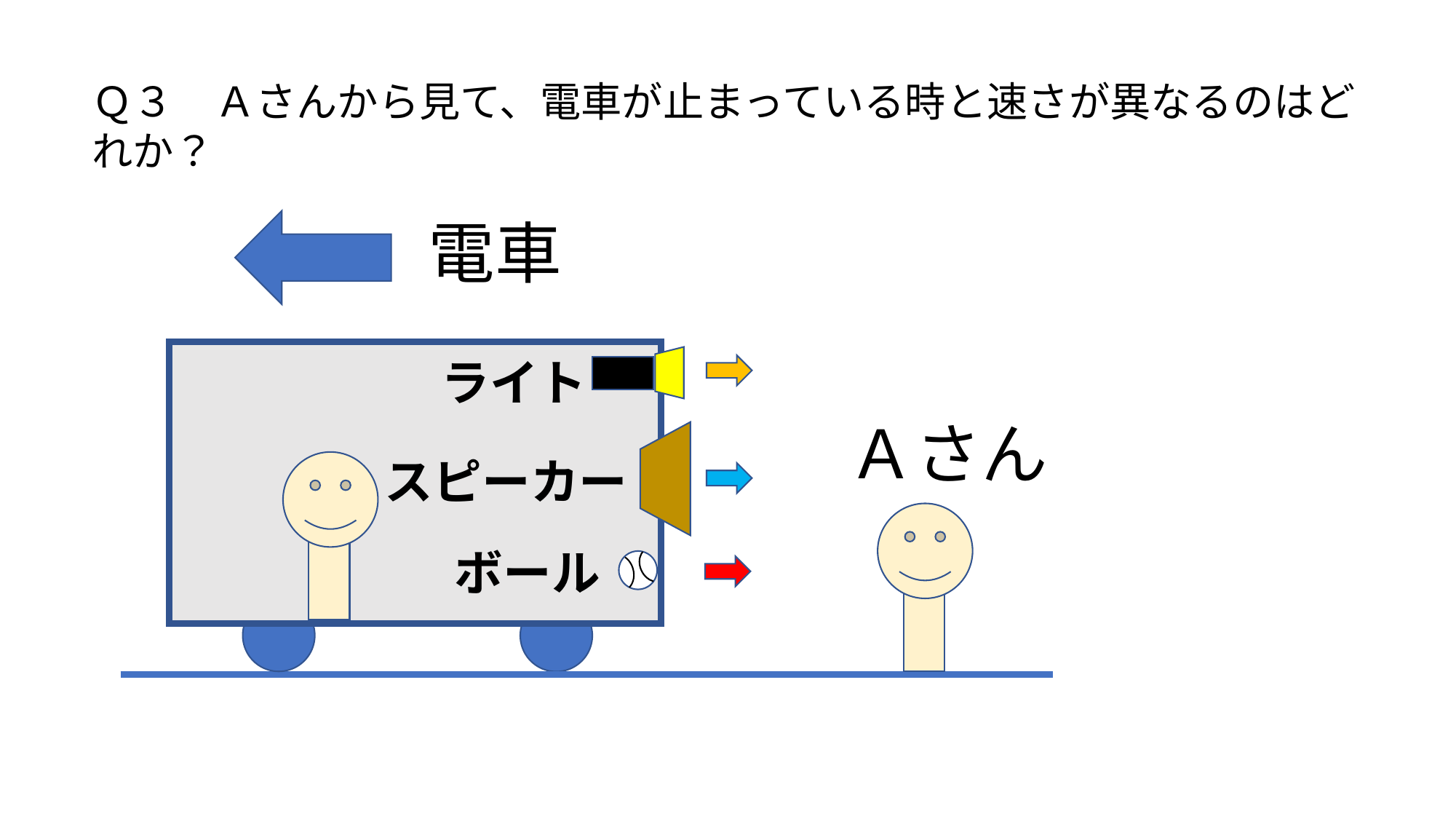

Ｑ３　Ａさんから見て、電車が止まっている時と速さが異なるのはどれか？
電車

ライト

Ａさん
スピーカー

ボール